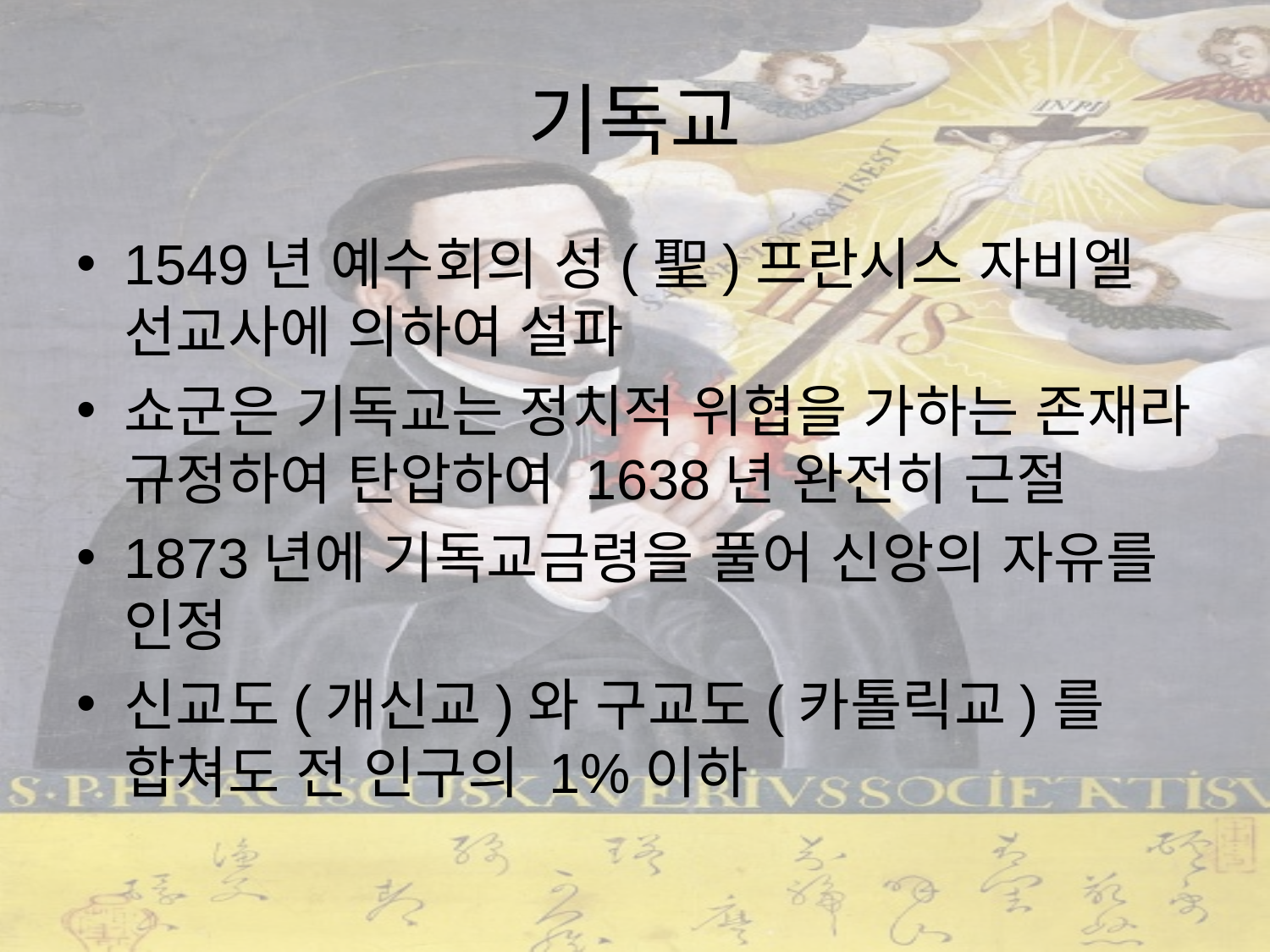

# 기독교
1549년 예수회의 성(聖)프란시스 자비엘 선교사에 의하여 설파
쇼군은 기독교는 정치적 위협을 가하는 존재라 규정하여 탄압하여 1638년 완전히 근절
1873년에 기독교금령을 풀어 신앙의 자유를 인정
신교도(개신교)와 구교도(카톨릭교)를 합쳐도 전 인구의 1%이하